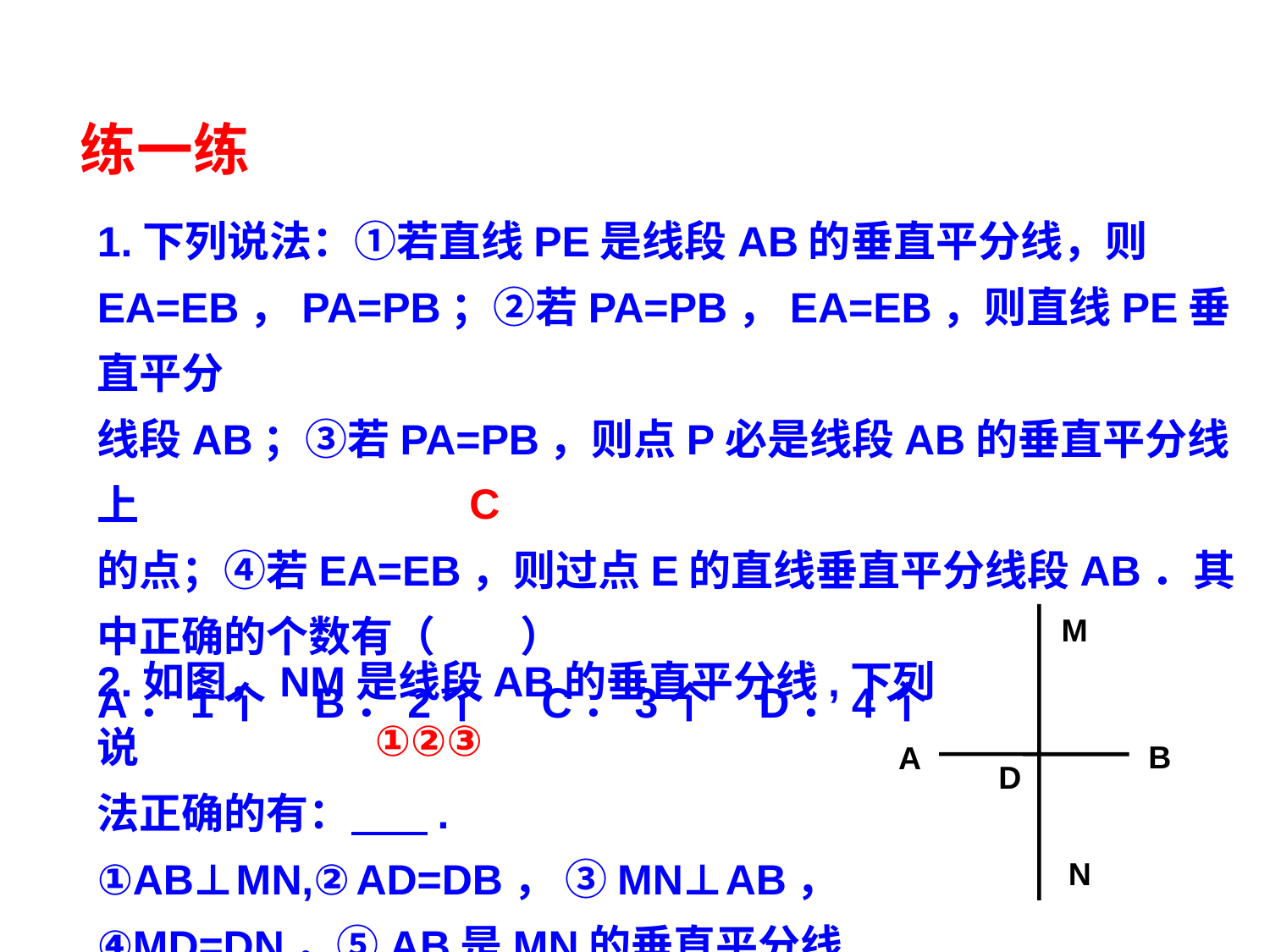

练一练
1.下列说法：①若直线PE是线段AB的垂直平分线，则
EA=EB，PA=PB；②若PA=PB，EA=EB，则直线PE垂直平分
线段AB；③若PA=PB，则点P必是线段AB的垂直平分线上
的点；④若EA=EB，则过点E的直线垂直平分线段AB．其
中正确的个数有（　　）
A．1个    B．2个     C．3个    D．4个
C

M
B
A
D

N
2.如图，NM是线段AB的垂直平分线,下列说
法正确的有：        .
①AB⊥MN,②AD=DB， ③MN⊥AB，
④MD=DN，⑤AB是MN的垂直平分线
①②③